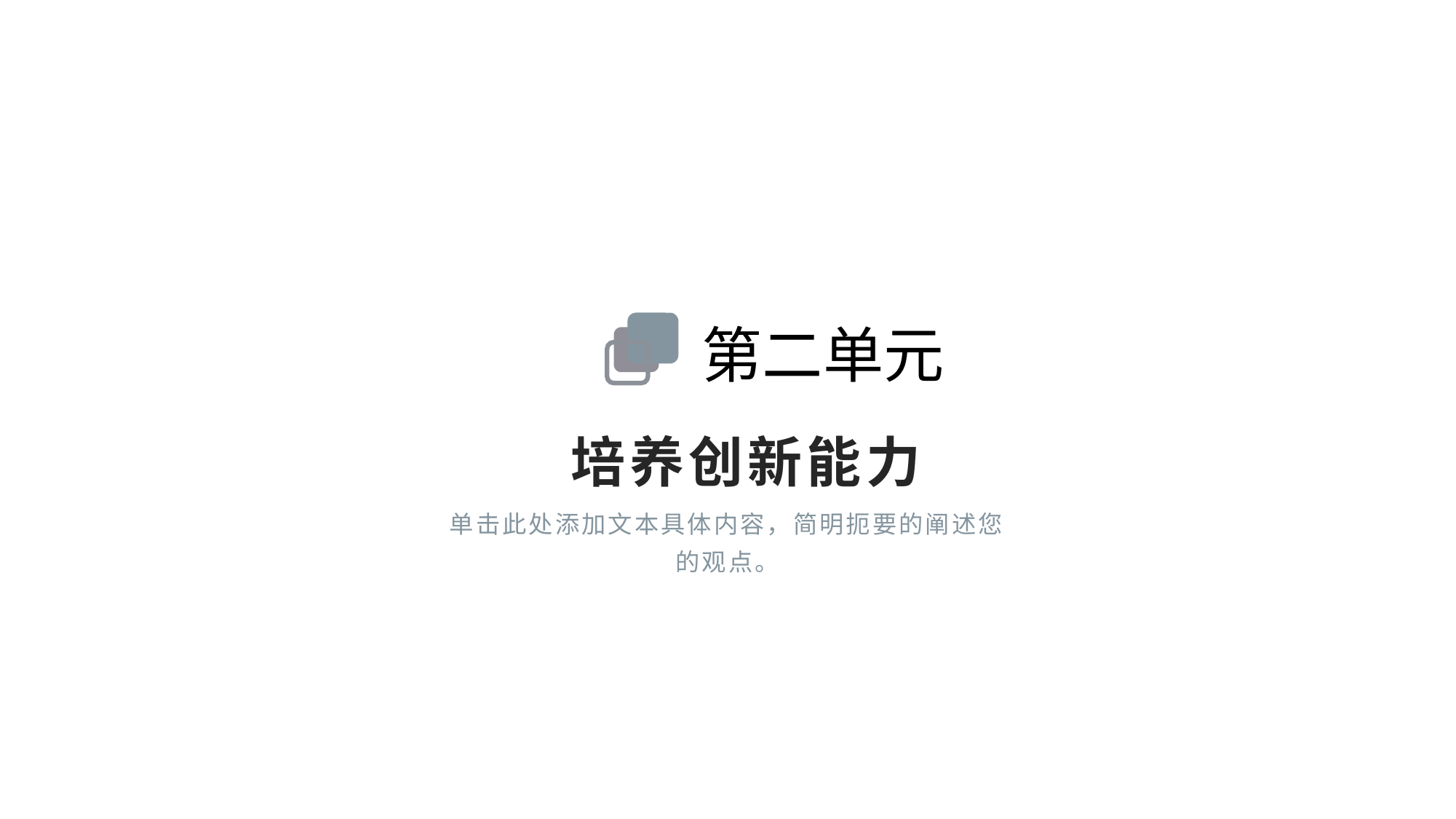

第二单元
# 培养创新能力
单击此处添加文本具体内容，简明扼要的阐述您的观点。